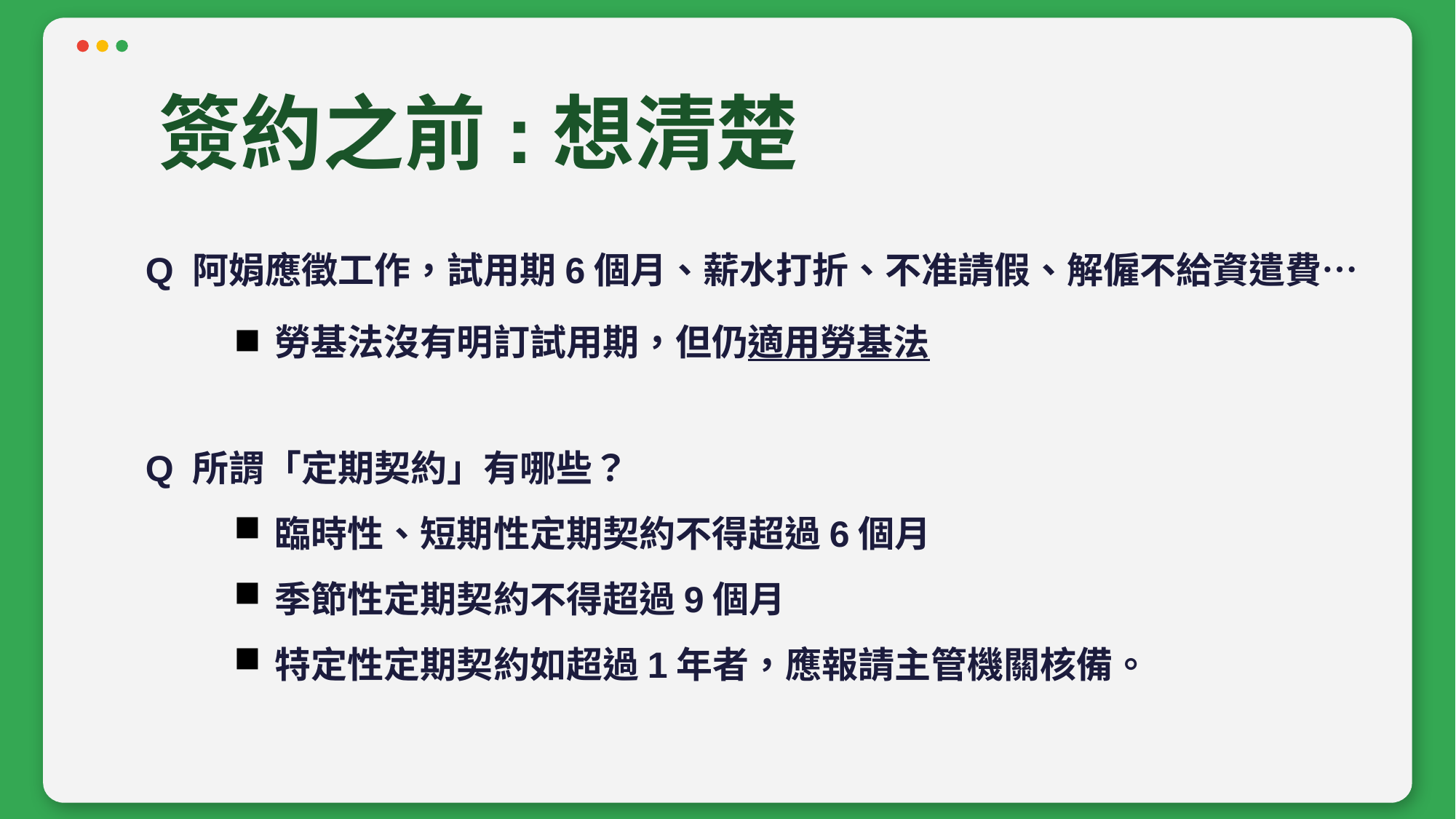

簽約之前:想清楚
Q 阿娟應徵工作，試用期6個月、薪水打折、不准請假、解僱不給資遣費…
勞基法沒有明訂試用期，但仍適用勞基法
Q 所謂「定期契約」有哪些？
臨時性、短期性定期契約不得超過6個月
季節性定期契約不得超過9個月
特定性定期契約如超過1年者，應報請主管機關核備。